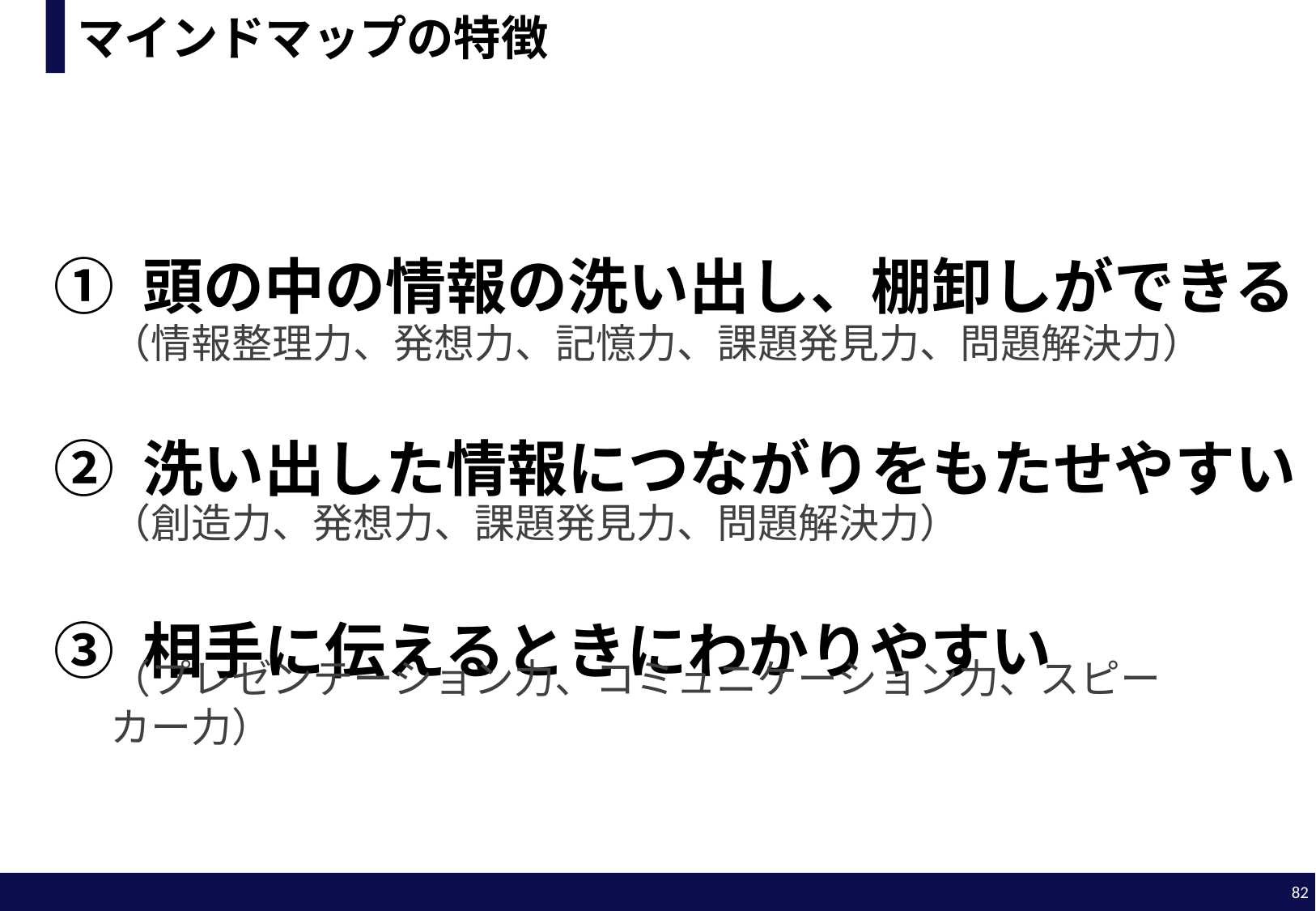

# マインドマップの特徴
① 頭の中の情報の洗い出し、棚卸しができる
② 洗い出した情報につながりをもたせやすい
③ 相手に伝えるときにわかりやすい
（情報整理力、発想力、記憶力、課題発見力、問題解決力）
（創造力、発想力、課題発見力、問題解決力）
（プレゼンテーション力、コミュニケーション力、スピーカー力）